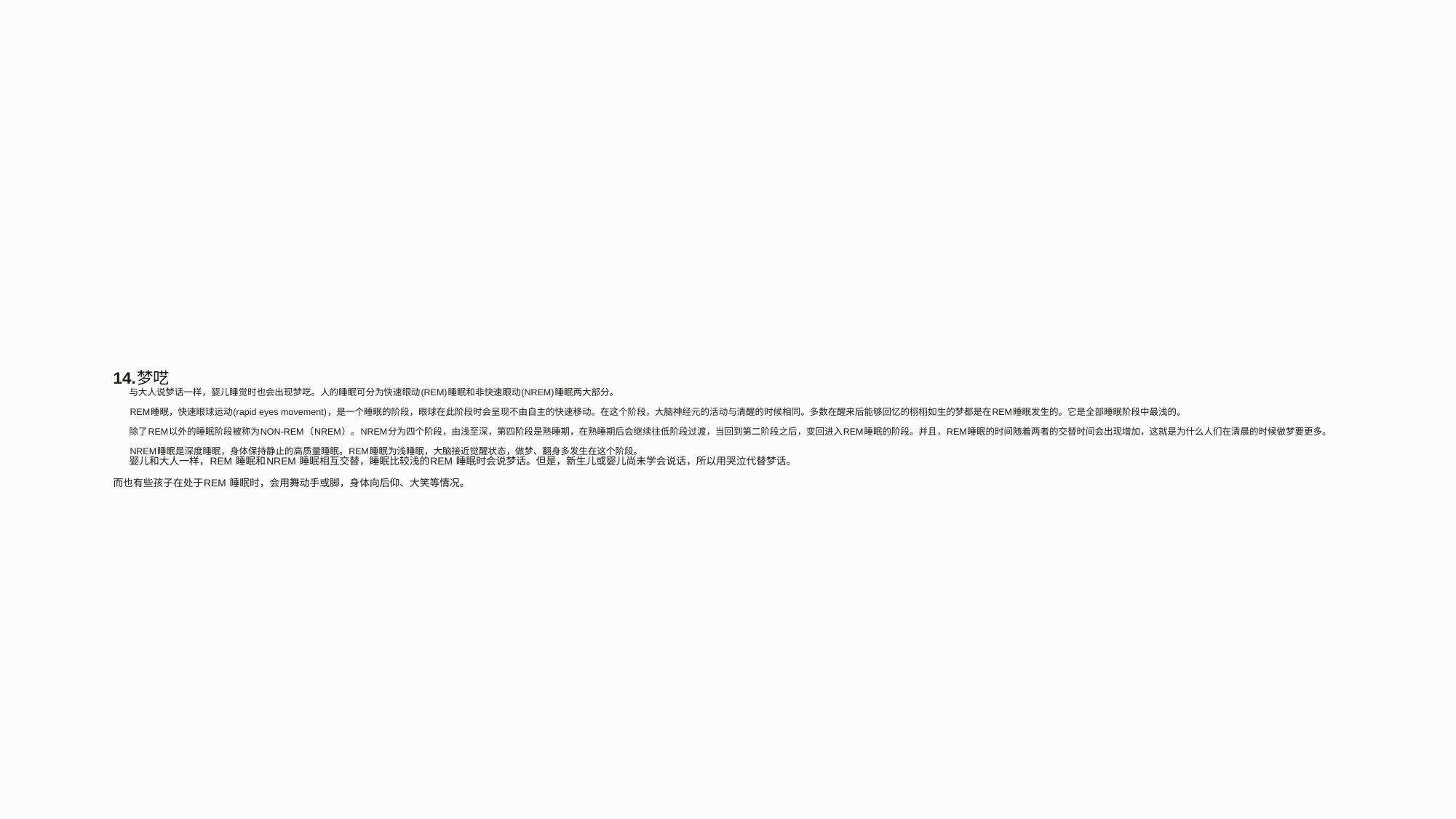

# 14.梦呓 与大人说梦话一样，婴儿睡觉时也会出现梦呓。人的睡眠可分为快速眼动(REM)睡眠和非快速眼动(NREM)睡眠两大部分。 REM睡眠，快速眼球运动(rapid eyes movement)，是一个睡眠的阶段，眼球在此阶段时会呈现不由自主的快速移动。在这个阶段，大脑神经元的活动与清醒的时候相同。多数在醒来后能够回忆的栩栩如生的梦都是在REM睡眠发生的。它是全部睡眠阶段中最浅的。 除了REM以外的睡眠阶段被称为NON-REM（NREM）。NREM分为四个阶段，由浅至深，第四阶段是熟睡期，在熟睡期后会继续往低阶段过渡，当回到第二阶段之后，变回进入REM睡眠的阶段。并且，REM睡眠的时间随着两者的交替时间会出现增加，这就是为什么人们在清晨的时候做梦要更多。 NREM睡眠是深度睡眠，身体保持静止的高质量睡眠。REM睡眠为浅睡眠，大脑接近觉醒状态，做梦、翻身多发生在这个阶段。 婴儿和大人一样，REM 睡眠和NREM 睡眠相互交替，睡眠比较浅的REM 睡眠时会说梦话。但是，新生儿或婴儿尚未学会说话，所以用哭泣代替梦话。 而也有些孩子在处于REM 睡眠时，会用舞动手或脚，身体向后仰、大笑等情况。